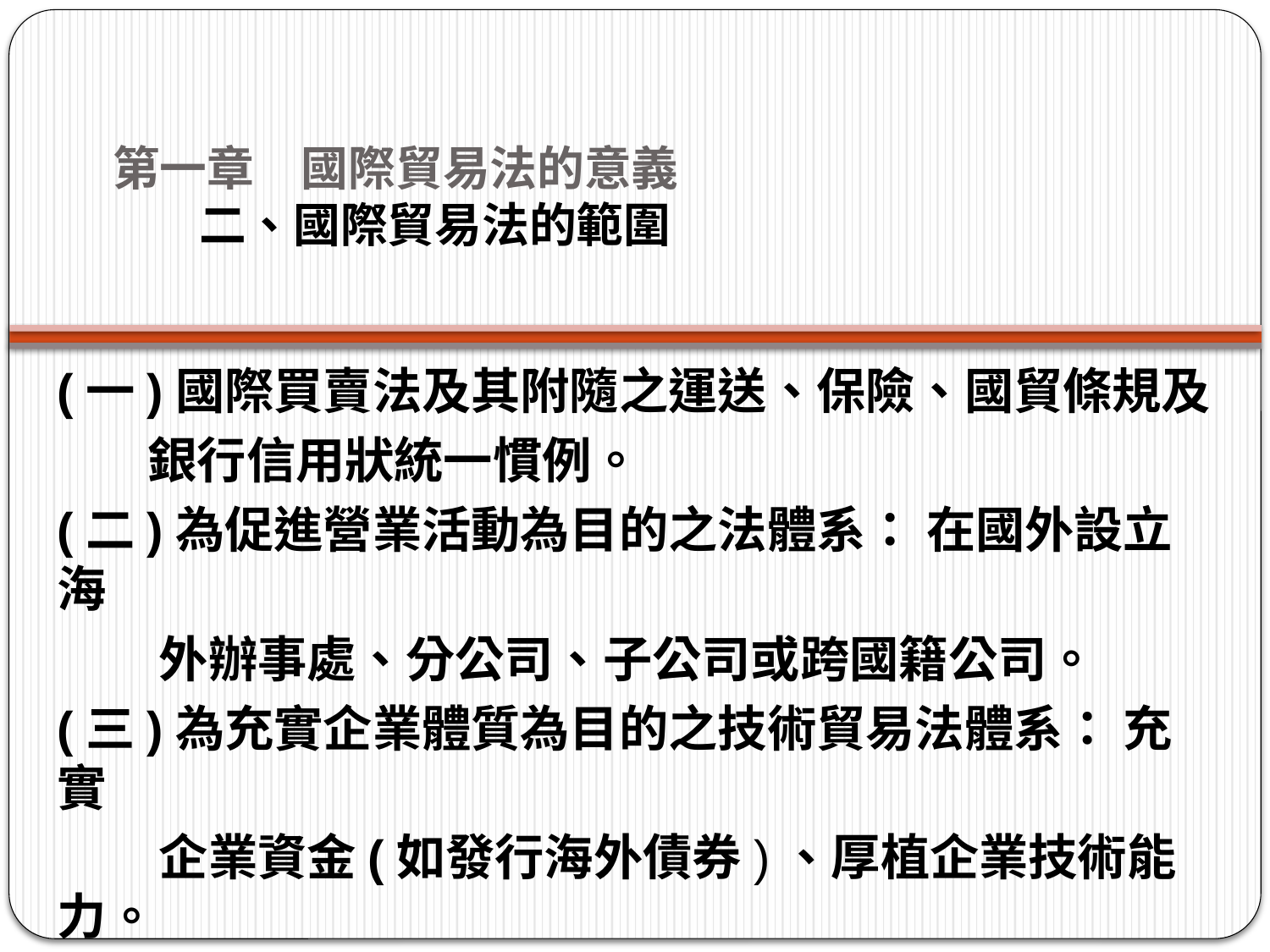

# 第一章　國際貿易法的意義 二、國際貿易法的範圍
(一)國際買賣法及其附隨之運送、保險、國貿條規及
       銀行信用狀統一慣例。
(二)為促進營業活動為目的之法體系： 在國外設立海
        外辦事處、分公司、子公司或跨國籍公司。
(三)為充實企業體質為目的之技術貿易法體系： 充實
        企業資金(如發行海外債券)、厚植企業技術能力。
(四)維持國際經濟秩序安定有關之國際經貿組織法體
        系： 公約、模範法